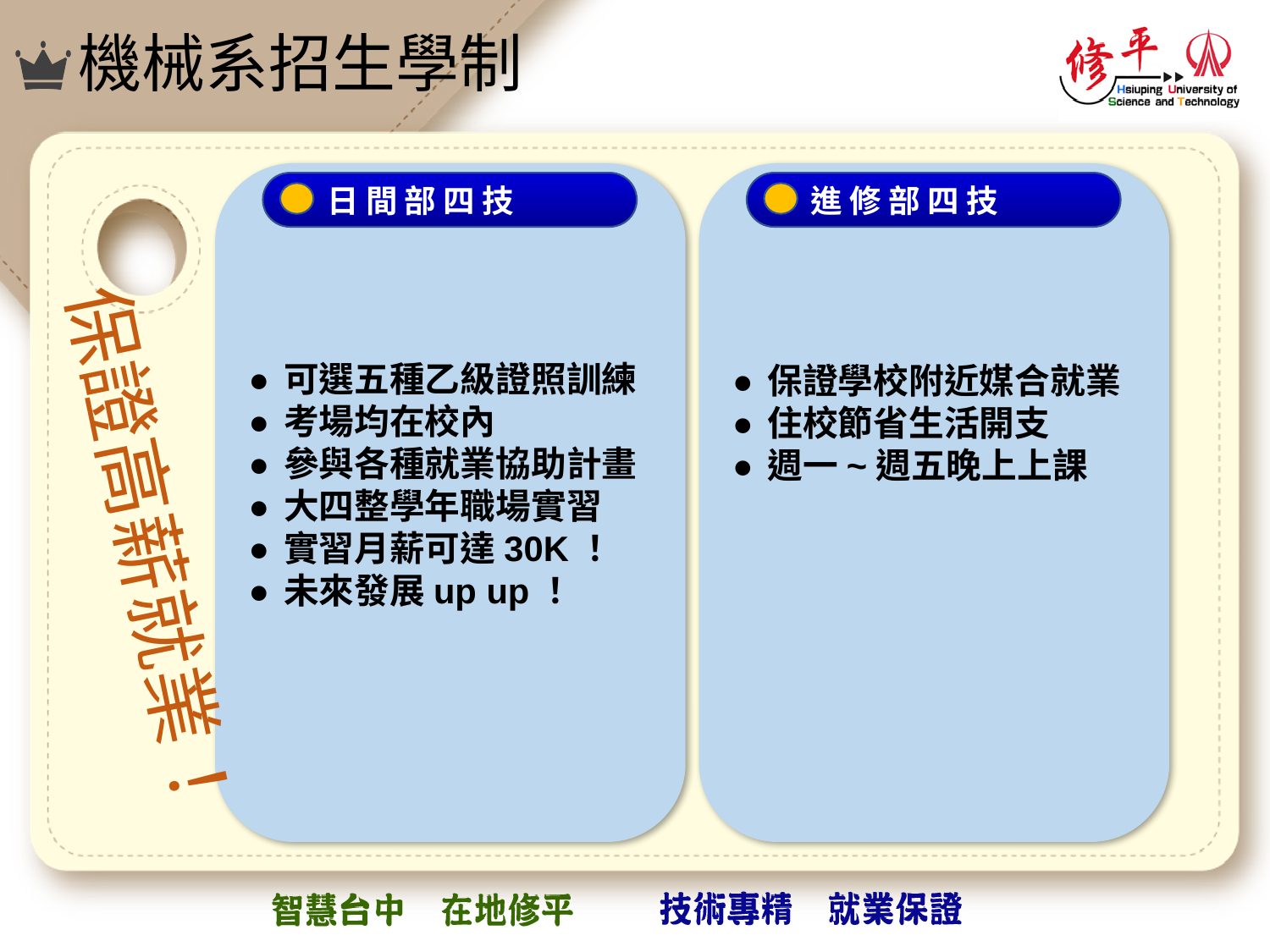

# 機械系招生學制

⦁ 可選五種乙級證照訓練
⦁ 考場均在校內
⦁ 參與各種就業協助計畫
⦁ 大四整學年職場實習
⦁ 實習月薪可達30K！
⦁ 未來發展up up！

⦁ 保證學校附近媒合就業
⦁ 住校節省生活開支
⦁ 週一~週五晚上上課

保證高薪就業！
     日 間 部 四 技
     進 修 部 四 技